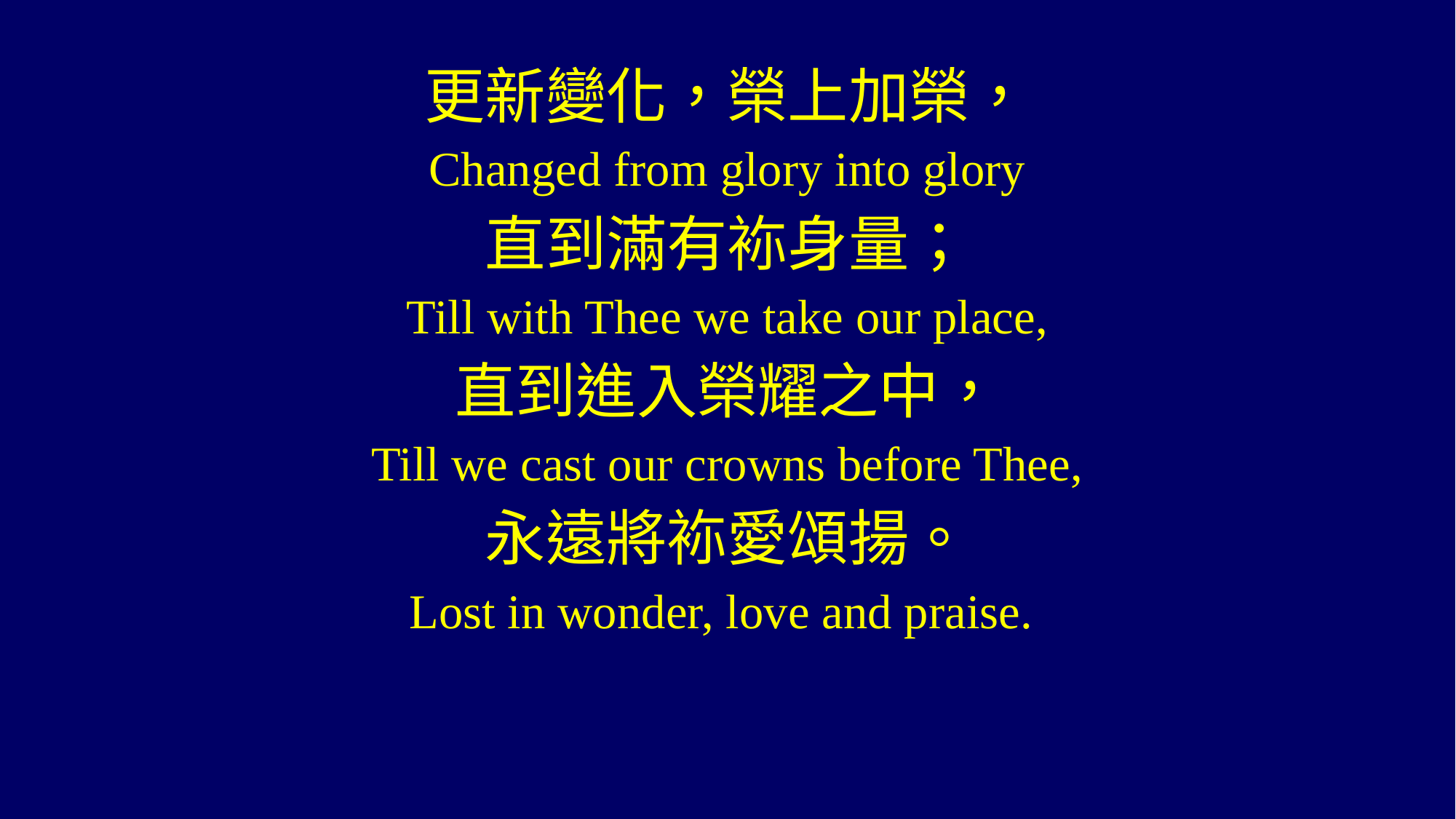

更新變化，榮上加榮，
Changed from glory into glory
直到滿有袮身量；
Till with Thee we take our place,
直到進入榮耀之中，
Till we cast our crowns before Thee,
永遠將袮愛頌揚。
Lost in wonder, love and praise.